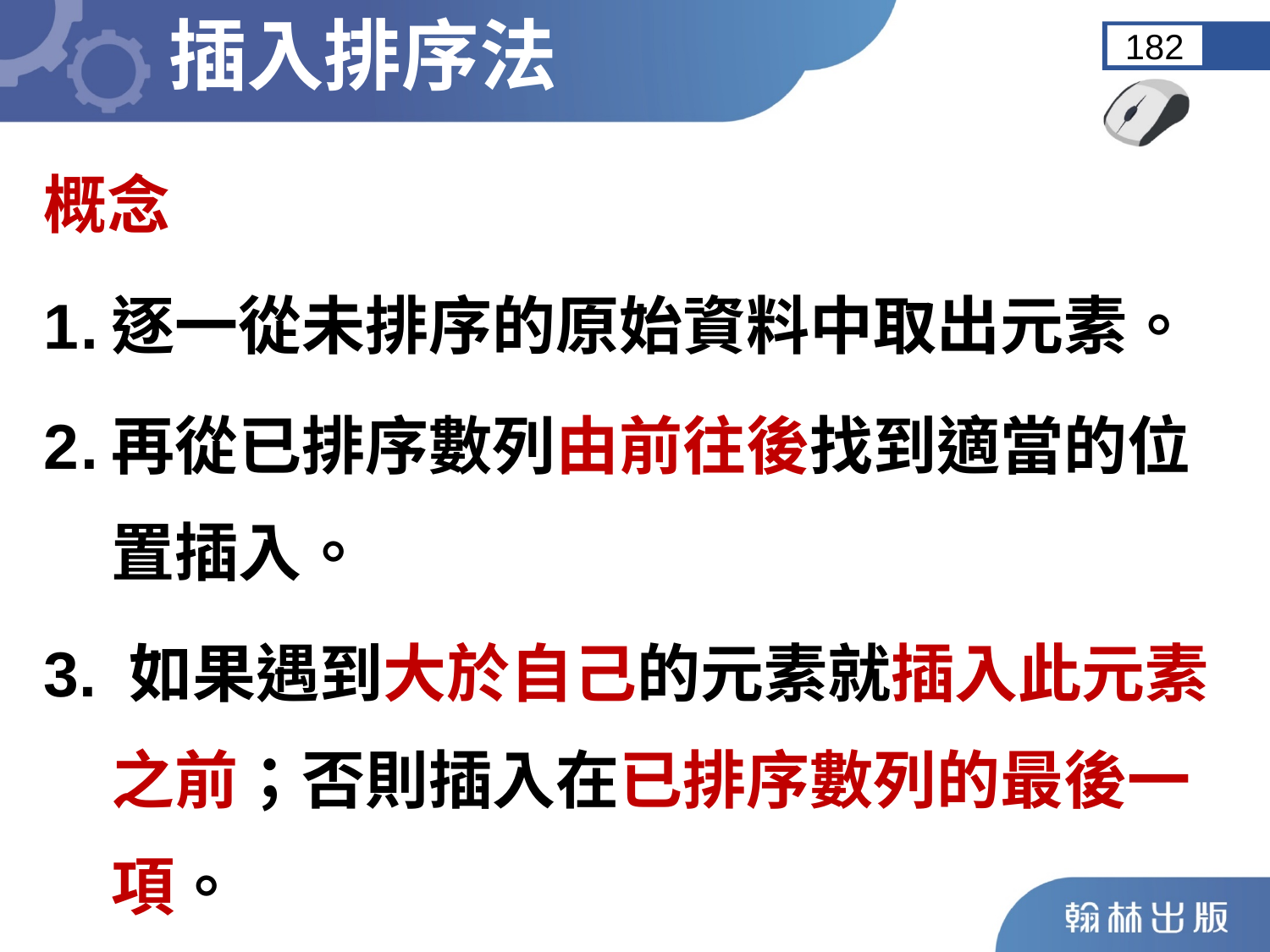

插入排序法

182
概念
逐一從未排序的原始資料中取出元素。
再從已排序數列由前往後找到適當的位置插入。
3. 如果遇到大於自己的元素就插入此元素之前；否則插入在已排序數列的最後一項。